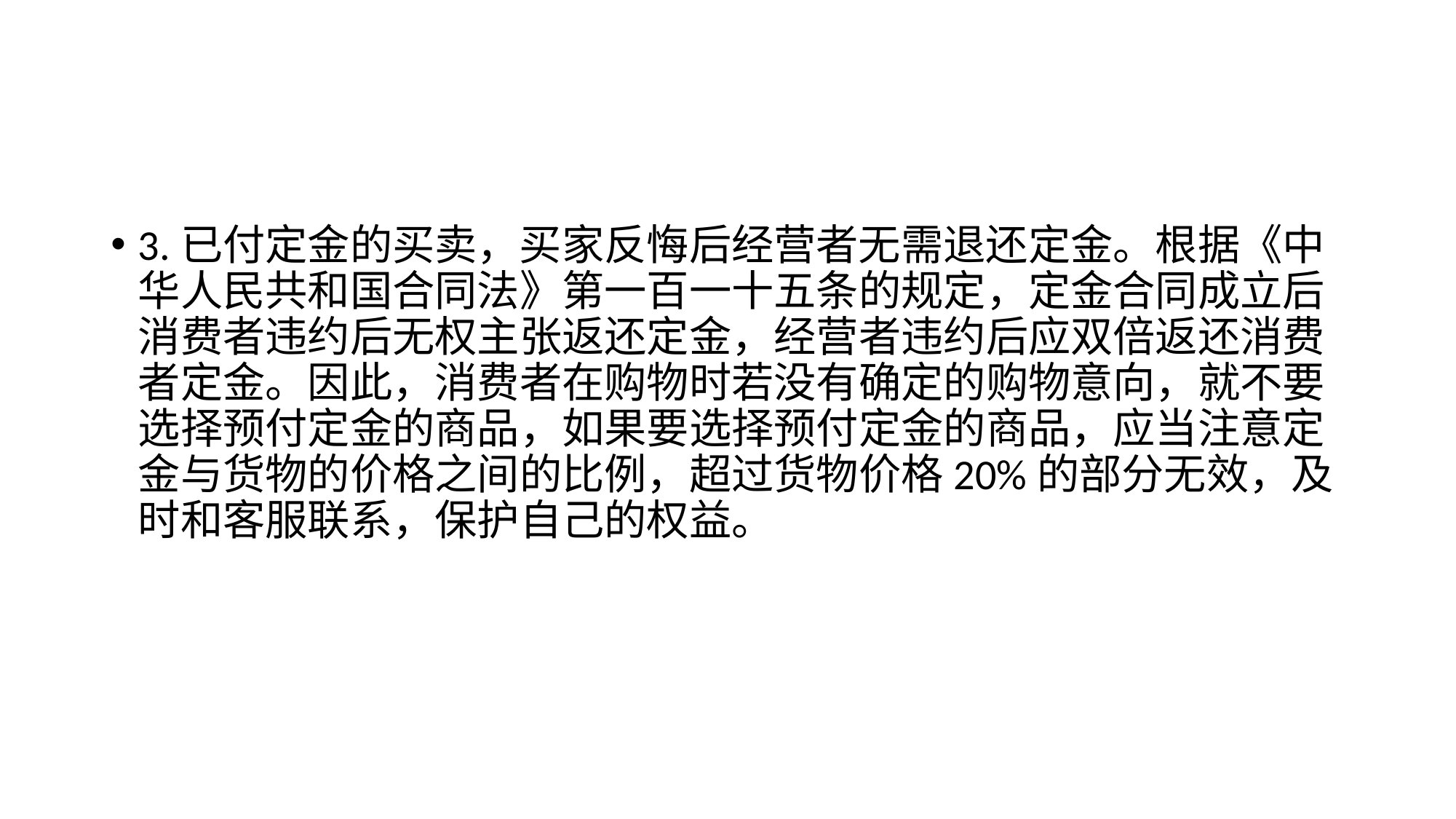

#
3.已付定金的买卖，买家反悔后经营者无需退还定金。根据《中华人民共和国合同法》第一百一十五条的规定，定金合同成立后消费者违约后无权主张返还定金，经营者违约后应双倍返还消费者定金。因此，消费者在购物时若没有确定的购物意向，就不要选择预付定金的商品，如果要选择预付定金的商品，应当注意定金与货物的价格之间的比例，超过货物价格20%的部分无效，及时和客服联系，保护自己的权益。